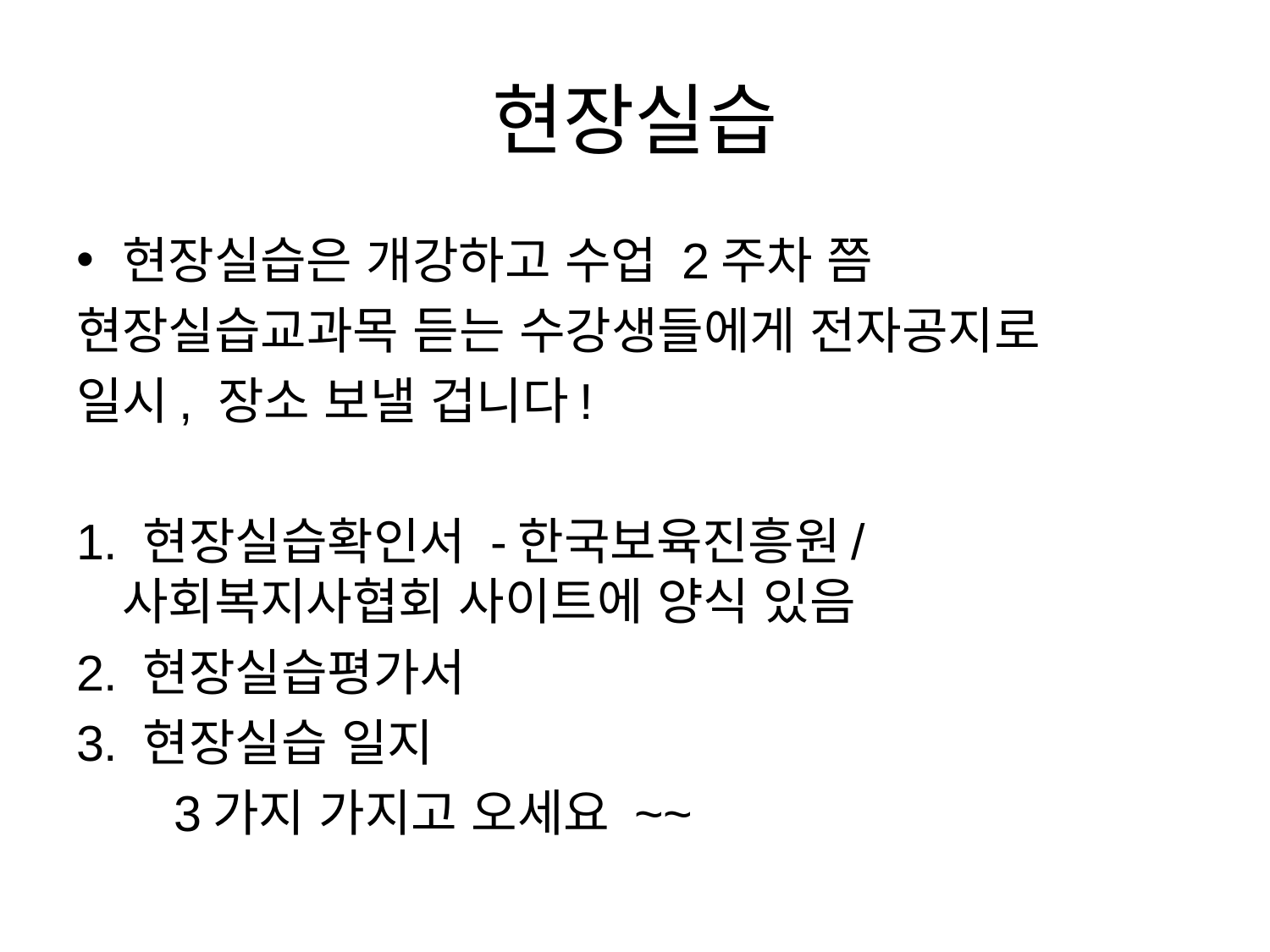

# 현장실습
현장실습은 개강하고 수업 2주차 쯤
현장실습교과목 듣는 수강생들에게 전자공지로
일시, 장소 보낼 겁니다!

1. 현장실습확인서 -한국보육진흥원/사회복지사협회 사이트에 양식 있음
2. 현장실습평가서
3. 현장실습 일지
       3가지 가지고 오세요 ~~